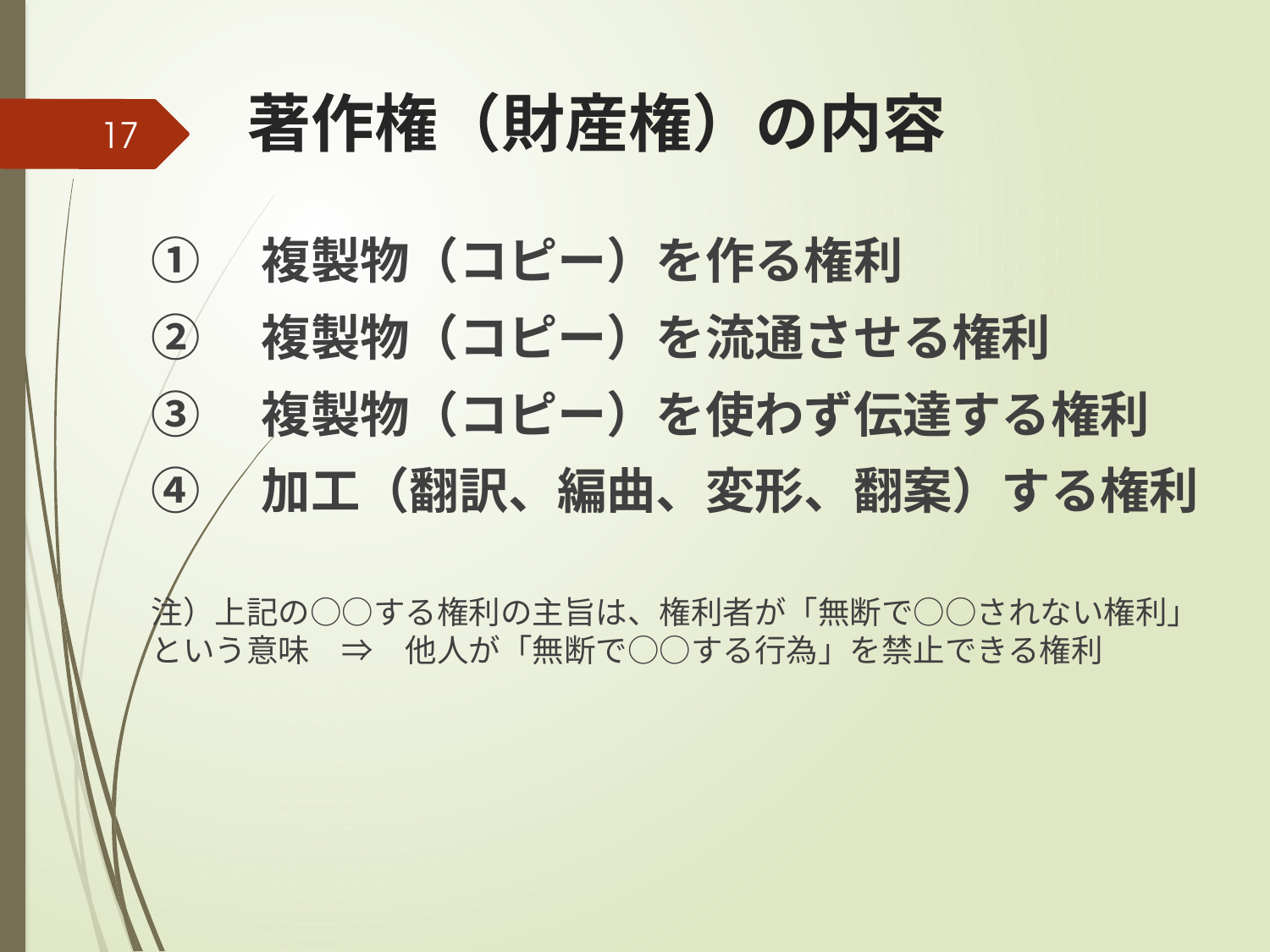

# 著作権（財産権）の内容
17
①　複製物（コピー）を作る権利
②　複製物（コピー）を流通させる権利
③　複製物（コピー）を使わず伝達する権利
④　加工（翻訳、編曲、変形、翻案）する権利

注）上記の○○する権利の主旨は、権利者が「無断で○○されない権利」という意味　⇒　他人が「無断で○○する行為」を禁止できる権利